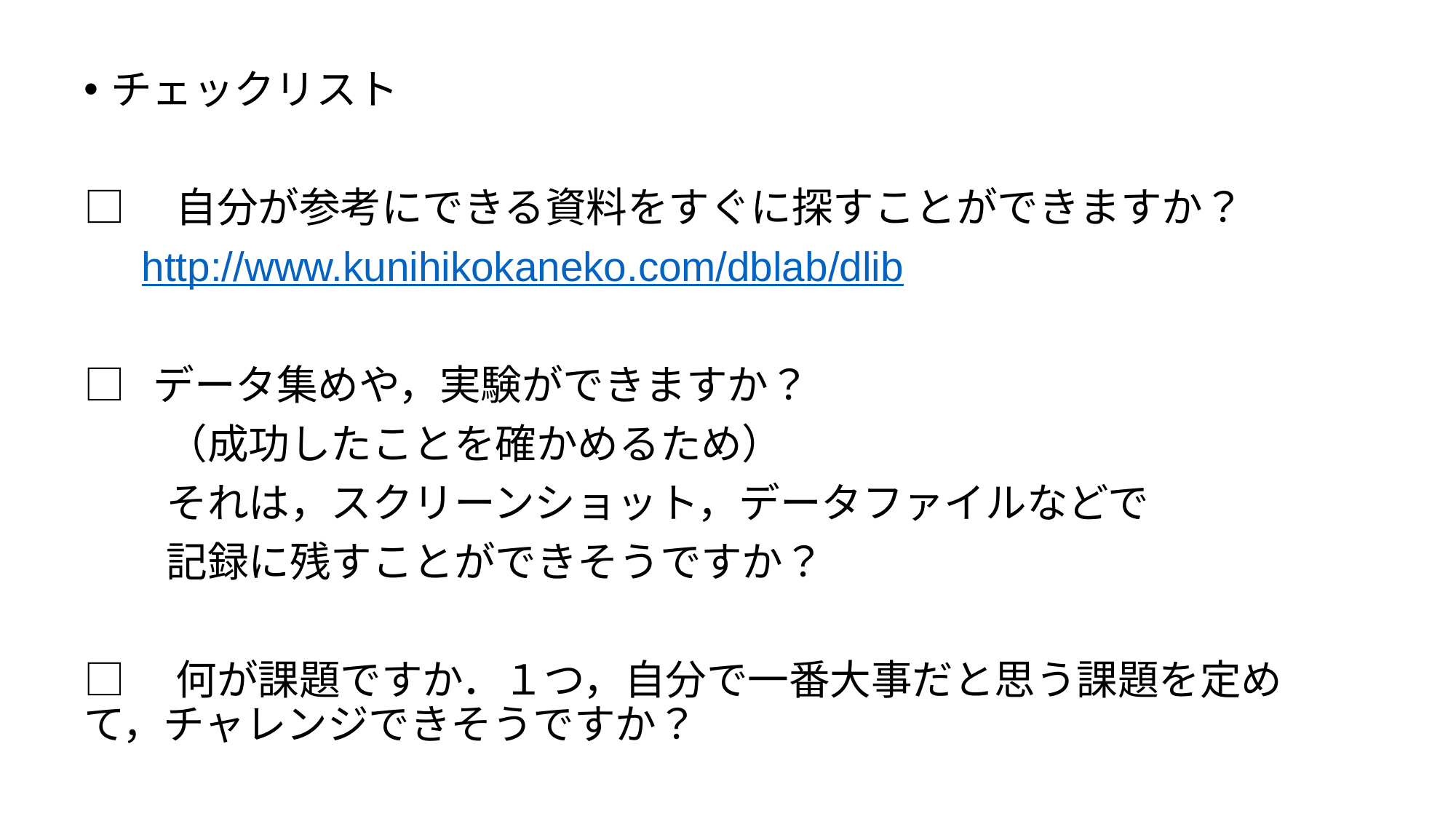

チェックリスト

□　自分が参考にできる資料をすぐに探すことができますか？
     http://www.kunihikokaneko.com/dblab/dlib

□  データ集めや，実験ができますか？
　　（成功したことを確かめるため）
　　それは，スクリーンショット，データファイルなどで
　　記録に残すことができそうですか？

□　何が課題ですか．１つ，自分で一番大事だと思う課題を定めて，チャレンジできそうですか？